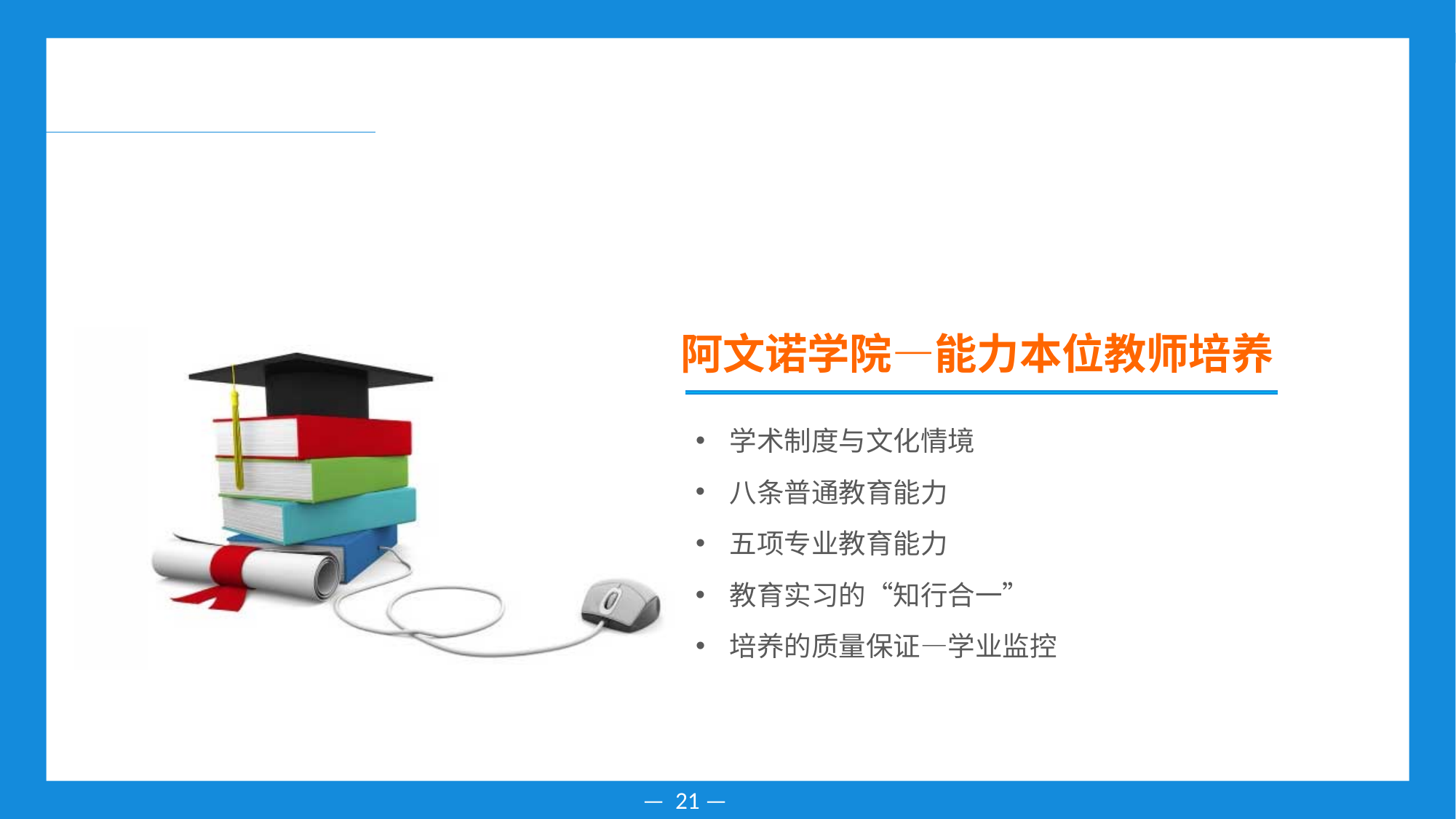

阿文诺学院—能力本位教师培养
学术制度与文化情境
八条普通教育能力
五项专业教育能力
教育实习的“知行合一”
培养的质量保证—学业监控